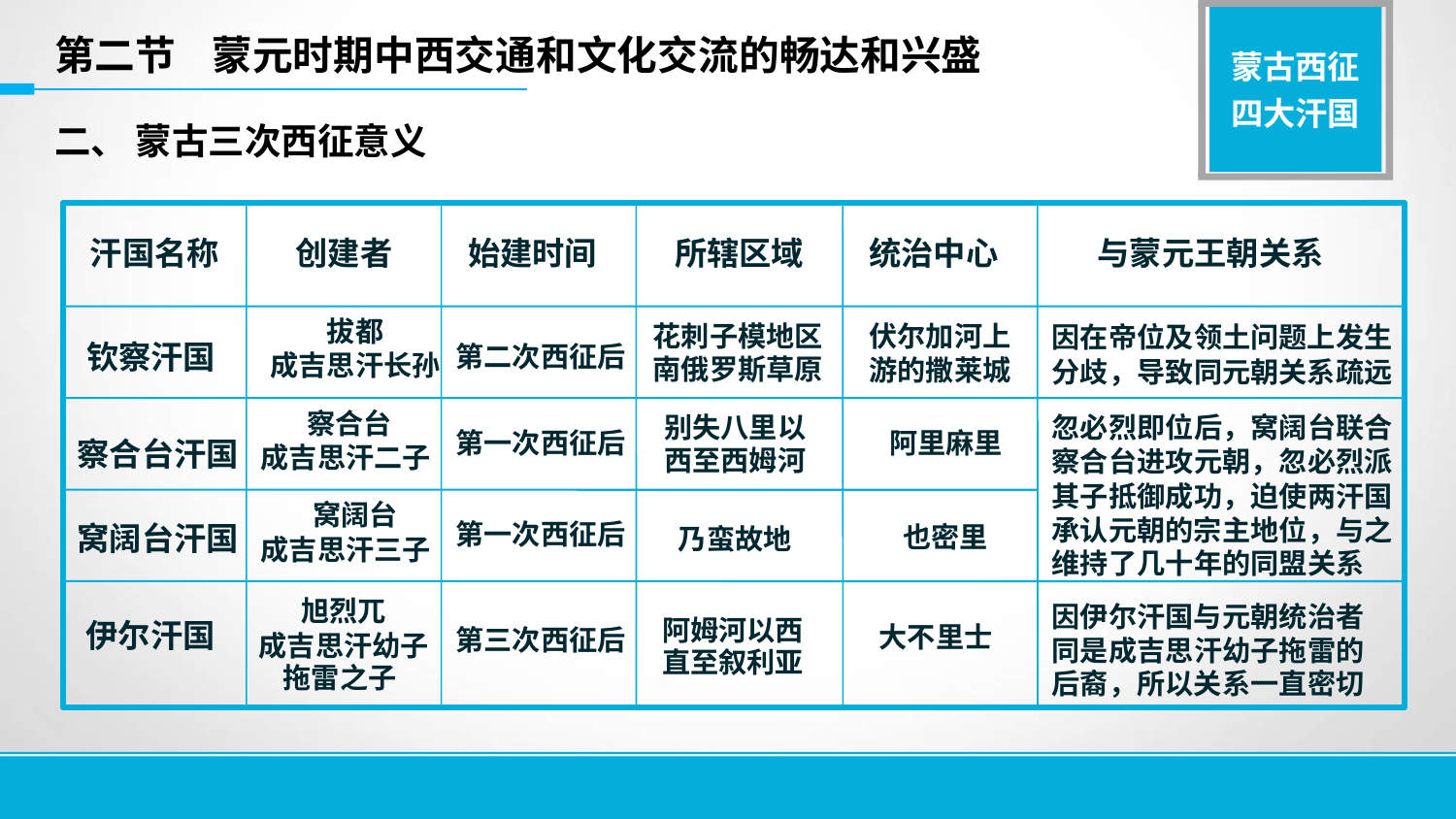

蒙古西征
四大汗国
第二节    蒙元时期中西交通和文化交流的畅达和兴盛

二、 蒙古三次西征意义

汗国名称
创建者
始建时间
所辖区域
与蒙元王朝关系
统治中心
拔都
成吉思汗长孙

花刺子模地区
南俄罗斯草原
伏尔加河上游的撒莱城
因在帝位及领土问题上发生分歧，导致同元朝关系疏远
第二次西征后
钦察汗国

察合台
成吉思汗二子
忽必烈即位后，窝阔台联合察合台进攻元朝，忽必烈派其子抵御成功，迫使两汗国承认元朝的宗主地位，与之维持了几十年的同盟关系
别失八里以
西至西姆河
察合台汗国
第一次西征后
阿里麻里

窝阔台
成吉思汗三子
乃蛮故地
窝阔台汗国
第一次西征后
也密里

旭烈兀
成吉思汗幼子拖雷之子
因伊尔汗国与元朝统治者同是成吉思汗幼子拖雷的后裔，所以关系一直密切
伊尔汗国
大不里士
阿姆河以西
直至叙利亚
第三次西征后
14
14